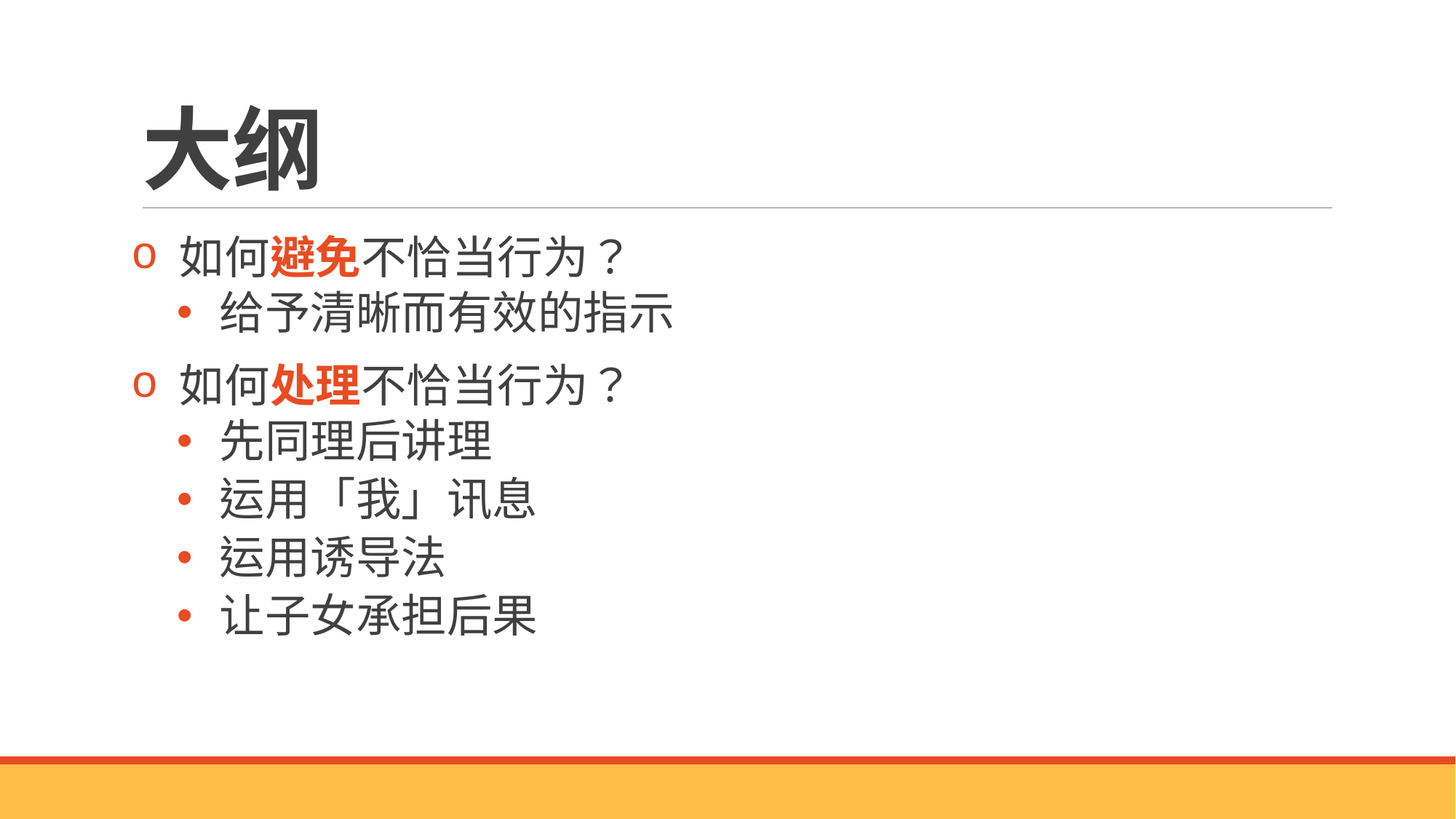

# 大纲
 如何避免不恰当行为？
 给予清晰而有效的指示
 如何处理不恰当行为？
 先同理后讲理
 运用「我」讯息
 运用诱导法
 让子女承担后果